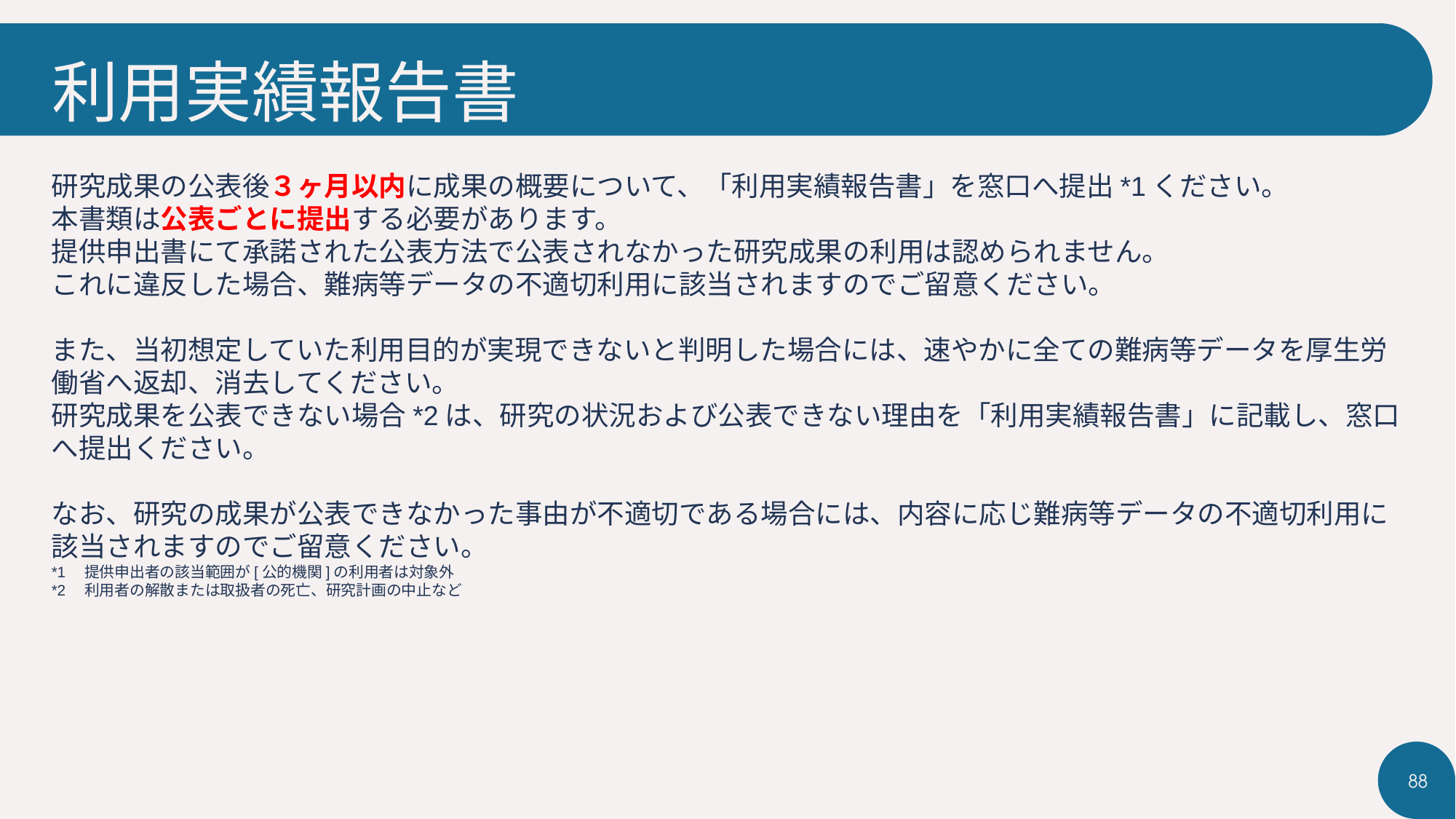

# 利用実績報告書
研究成果の公表後３ヶ月以内に成果の概要について、「利用実績報告書」を窓口へ提出*1ください。
本書類は公表ごとに提出する必要があります。
提供申出書にて承諾された公表方法で公表されなかった研究成果の利用は認められません。
これに違反した場合、難病等データの不適切利用に該当されますのでご留意ください。

また、当初想定していた利用目的が実現できないと判明した場合には、速やかに全ての難病等データを厚生労働省へ返却、消去してください。
研究成果を公表できない場合*2は、研究の状況および公表できない理由を「利用実績報告書」に記載し、窓口へ提出ください。

なお、研究の成果が公表できなかった事由が不適切である場合には、内容に応じ難病等データの不適切利用に該当されますのでご留意ください。
*1　提供申出者の該当範囲が[公的機関]の利用者は対象外
*2　利用者の解散または取扱者の死亡、研究計画の中止など
88